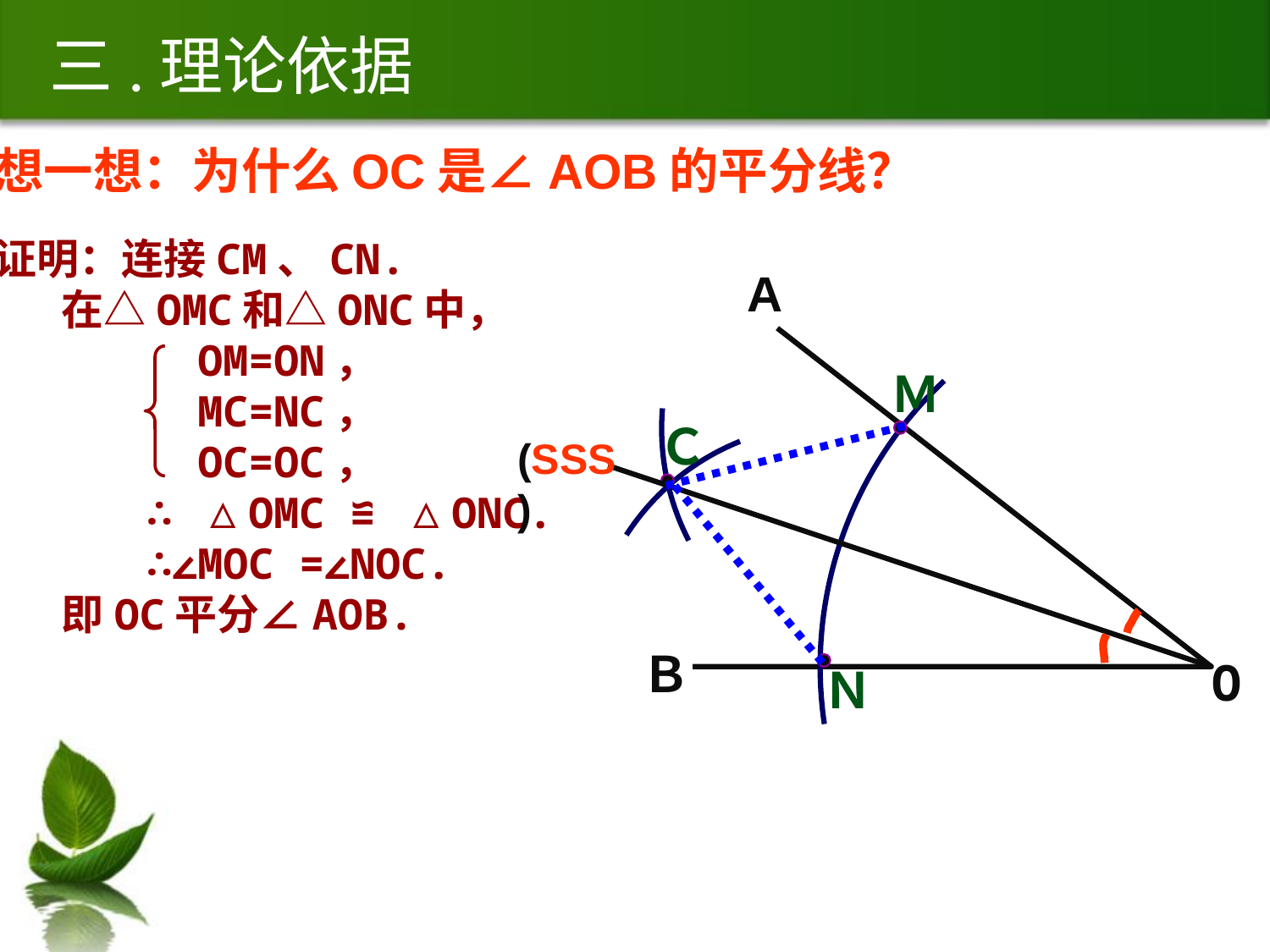

# 三.理论依据
想一想：为什么OC是∠AOB的平分线？
证明：连接CM、CN.
      在△OMC和△ONC中，
        OM=ON，
        MC=NC，
        OC=OC，
      ∴ △OMC ≌ △ONC.
      ∴∠MOC =∠NOC.
      即OC平分∠AOB.
A

Ｍ

Ｃ

(SSS)

 O

Ｂ
Ｎ